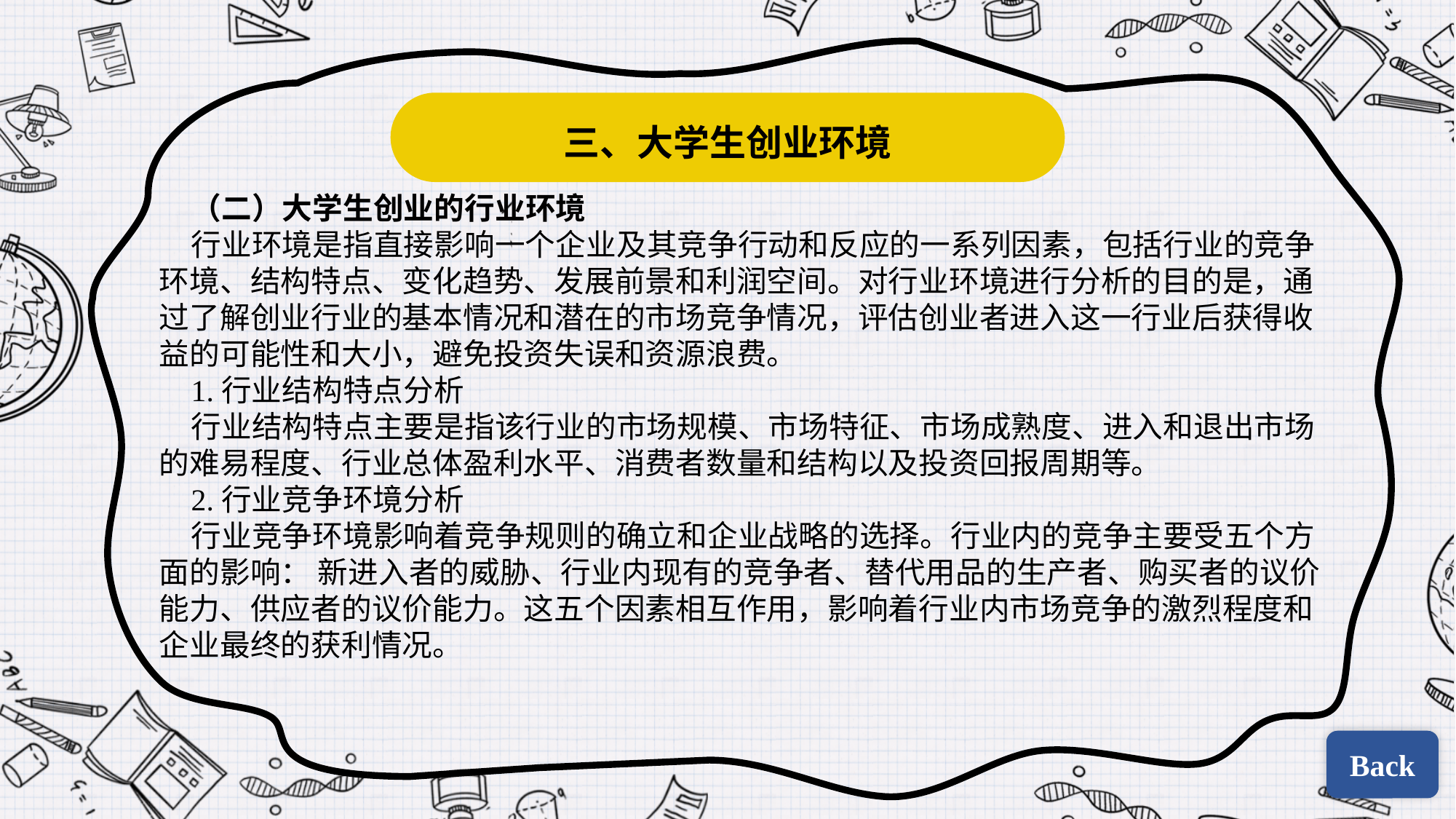

三、大学生创业环境
（二）大学生创业的行业环境
行业环境是指直接影响一个企业及其竞争行动和反应的一系列因素，包括行业的竞争环境、结构特点、变化趋势、发展前景和利润空间。对行业环境进行分析的目的是，通过了解创业行业的基本情况和潜在的市场竞争情况，评估创业者进入这一行业后获得收益的可能性和大小，避免投资失误和资源浪费。
1.行业结构特点分析
行业结构特点主要是指该行业的市场规模、市场特征、市场成熟度、进入和退出市场的难易程度、行业总体盈利水平、消费者数量和结构以及投资回报周期等。
2.行业竞争环境分析
行业竞争环境影响着竞争规则的确立和企业战略的选择。行业内的竞争主要受五个方面的影响： 新进入者的威胁、行业内现有的竞争者、替代用品的生产者、购买者的议价能力、供应者的议价能力。这五个因素相互作用，影响着行业内市场竞争的激烈程度和企业最终的获利情况。

Back